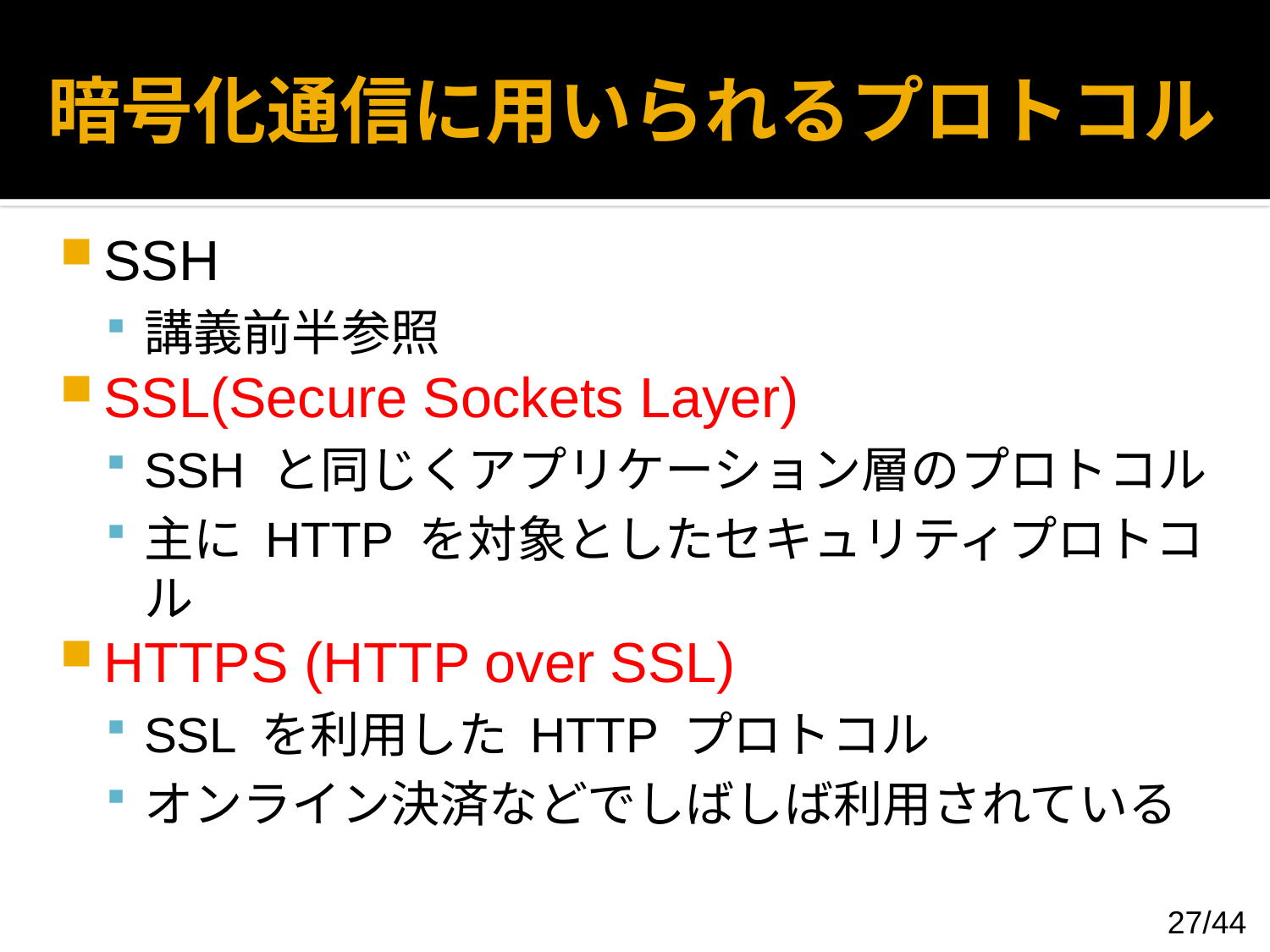

# 暗号化通信に用いられるプロトコル
SSH
講義前半参照
SSL(Secure Sockets Layer)
SSH と同じくアプリケーション層のプロトコル
主に HTTP を対象としたセキュリティプロトコル
HTTPS (HTTP over SSL)
SSL を利用した HTTP プロトコル
オンライン決済などでしばしば利用されている